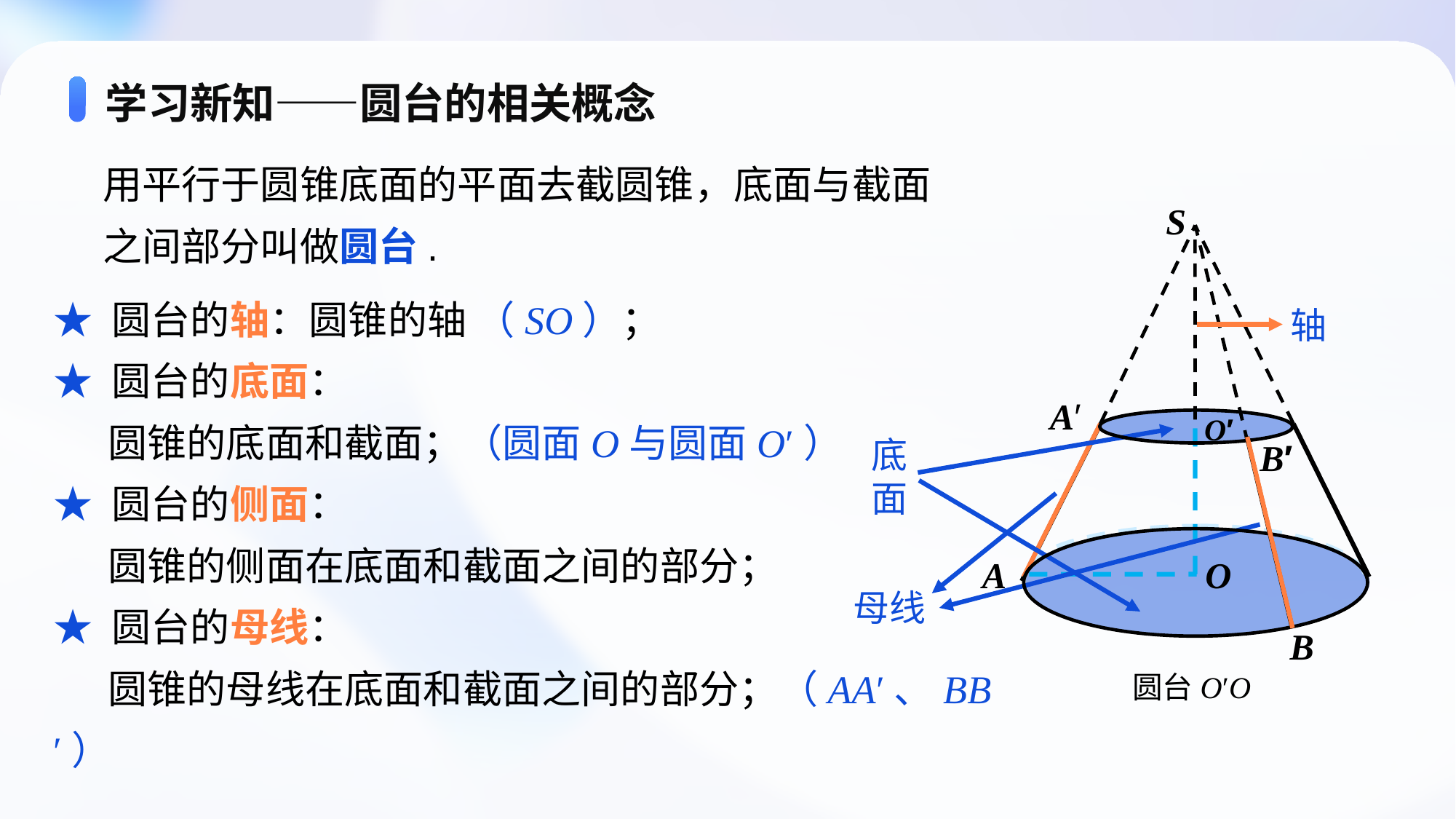

# 学习新知——圆台的相关概念
用平行于圆锥底面的平面去截圆锥，底面与截面之间部分叫做圆台.
S

★ 圆台的轴：圆锥的轴 （SO）；
★ 圆台的底面：
     圆锥的底面和截面；（圆面O与圆面O′）
★ 圆台的侧面：
     圆锥的侧面在底面和截面之间的部分；
★ 圆台的母线：
     圆锥的母线在底面和截面之间的部分；（AA′、BB′）
轴
A′
O′

B′
底面

A
O
母线
B
圆台O′O